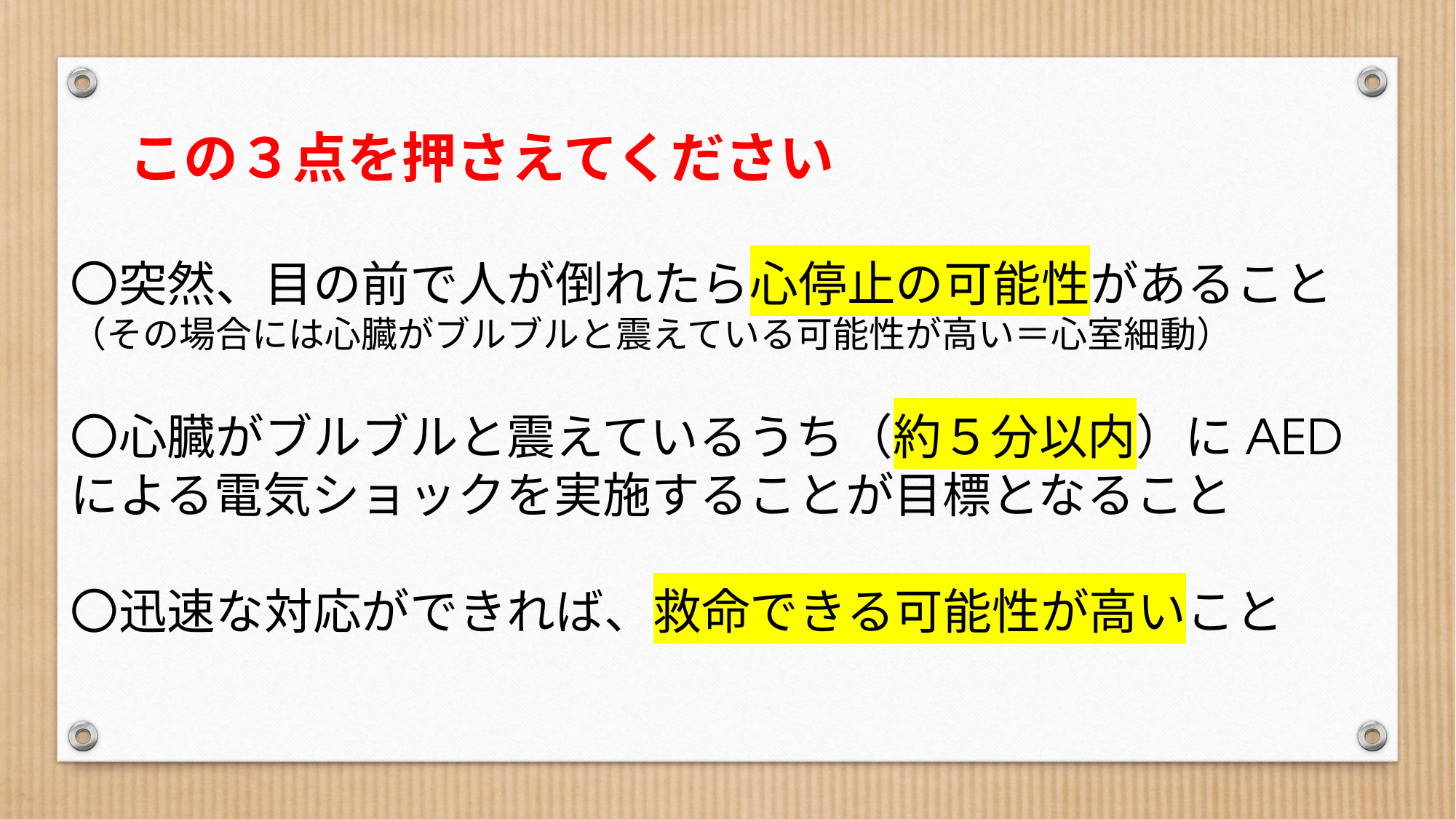

この３点を押さえてください
〇突然、目の前で人が倒れたら心停止の可能性があること
（その場合には心臓がブルブルと震えている可能性が高い＝心室細動）

〇心臓がブルブルと震えているうち（約５分以内）にAEDによる電気ショックを実施することが目標となること

〇迅速な対応ができれば、救命できる可能性が高いこと